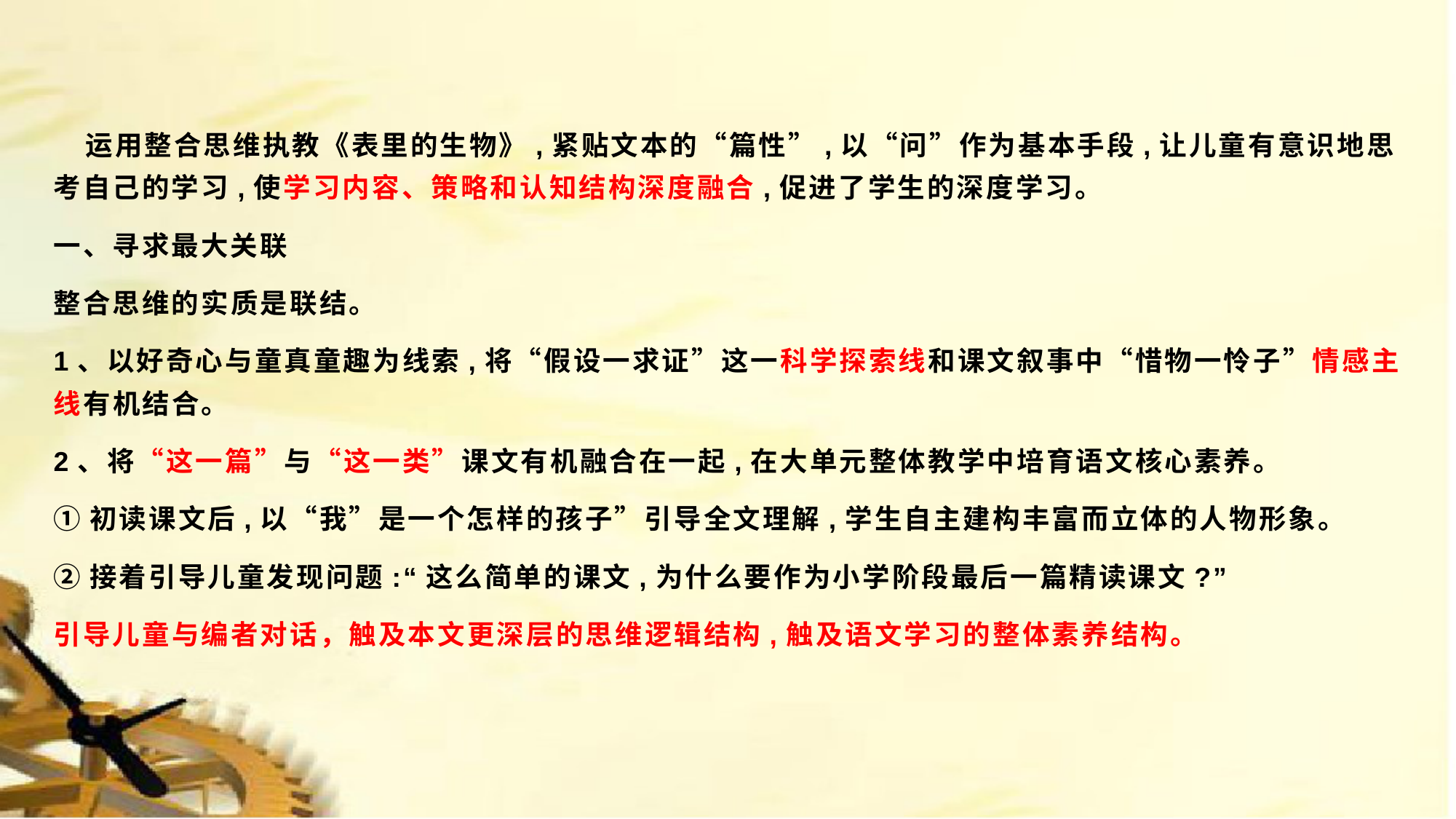

运用整合思维执教《表里的生物》,紧贴文本的“篇性”,以“问”作为基本手段,让儿童有意识地思考自己的学习,使学习内容、策略和认知结构深度融合,促进了学生的深度学习。
一、寻求最大关联
整合思维的实质是联结。
1、以好奇心与童真童趣为线索,将“假设一求证”这一科学探索线和课文叙事中“惜物一怜子”情感主线有机结合。
2、将“这一篇”与“这一类”课文有机融合在一起,在大单元整体教学中培育语文核心素养。
①初读课文后,以“我”是一个怎样的孩子”引导全文理解,学生自主建构丰富而立体的人物形象。
②接着引导儿童发现问题:“这么简单的课文,为什么要作为小学阶段最后一篇精读课文?”
引导儿童与编者对话，触及本文更深层的思维逻辑结构,触及语文学习的整体素养结构。